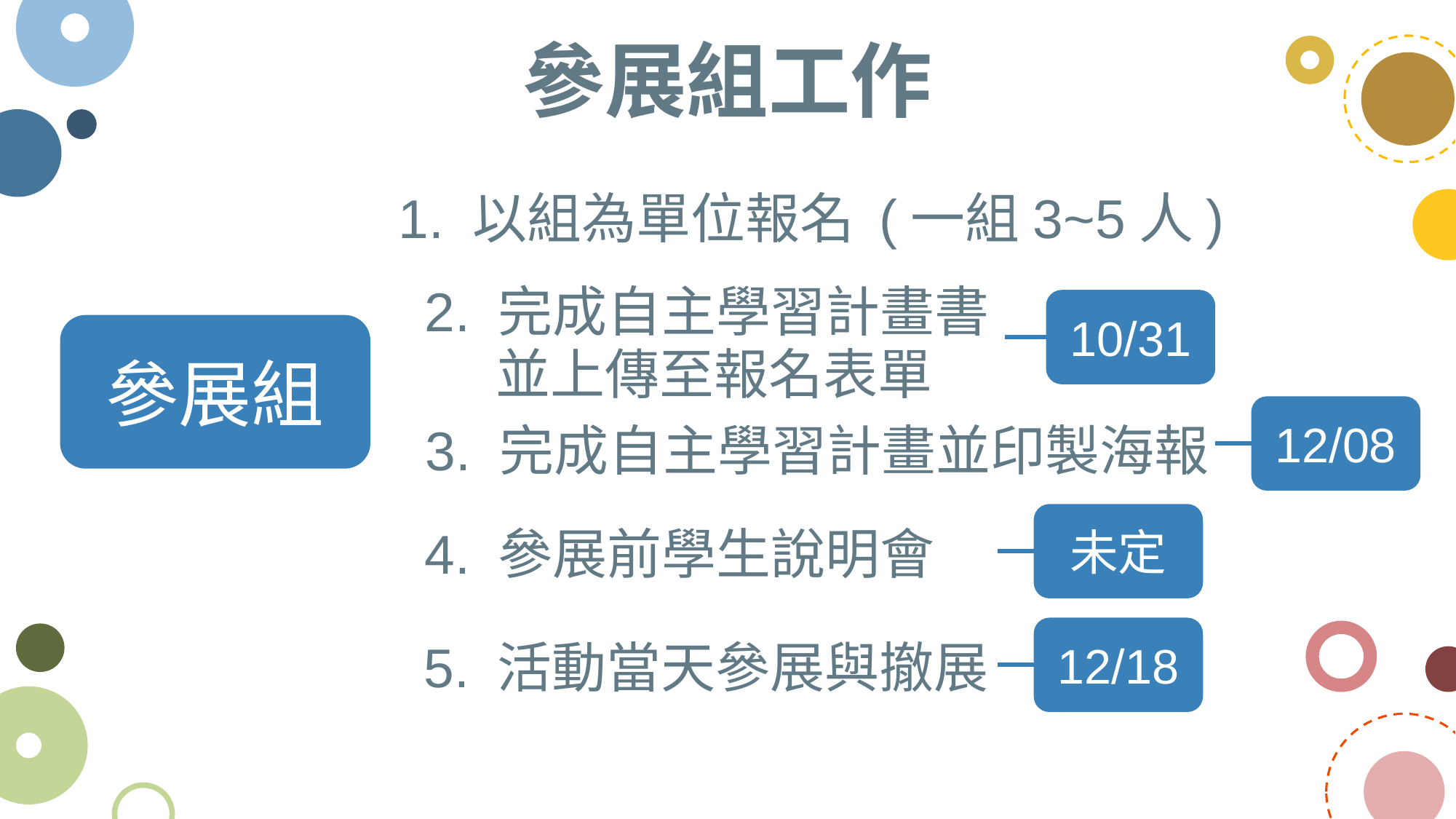

參展組工作
1. 以組為單位報名 (一組3~5人)
2. 完成自主學習計畫書
10/31
參展組
 並上傳至報名表單
12/08
3. 完成自主學習計畫並印製海報
未定
4. 參展前學生說明會
12/18
5. 活動當天參展與撤展